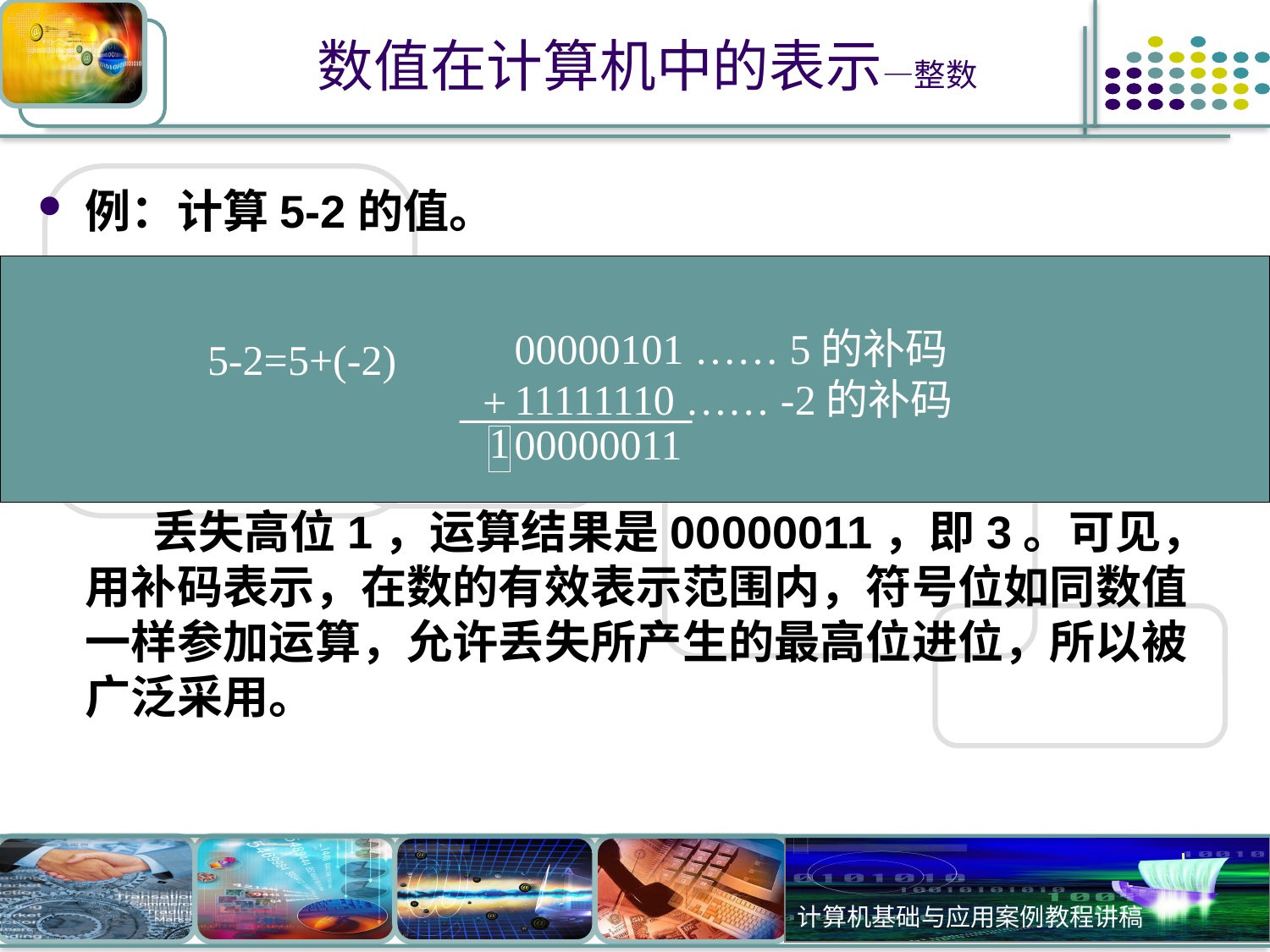

# 数值在计算机中的表示—整数
例：计算5-2的值。

          丢失高位1，运算结果是00000011，即3。可见，用补码表示，在数的有效表示范围内，符号位如同数值一样参加运算，允许丢失所产生的最高位进位，所以被广泛采用。

00000101 …… 5的补码
11111110 …… -2的补码
5-2=5+(-2)
+
00000011

1